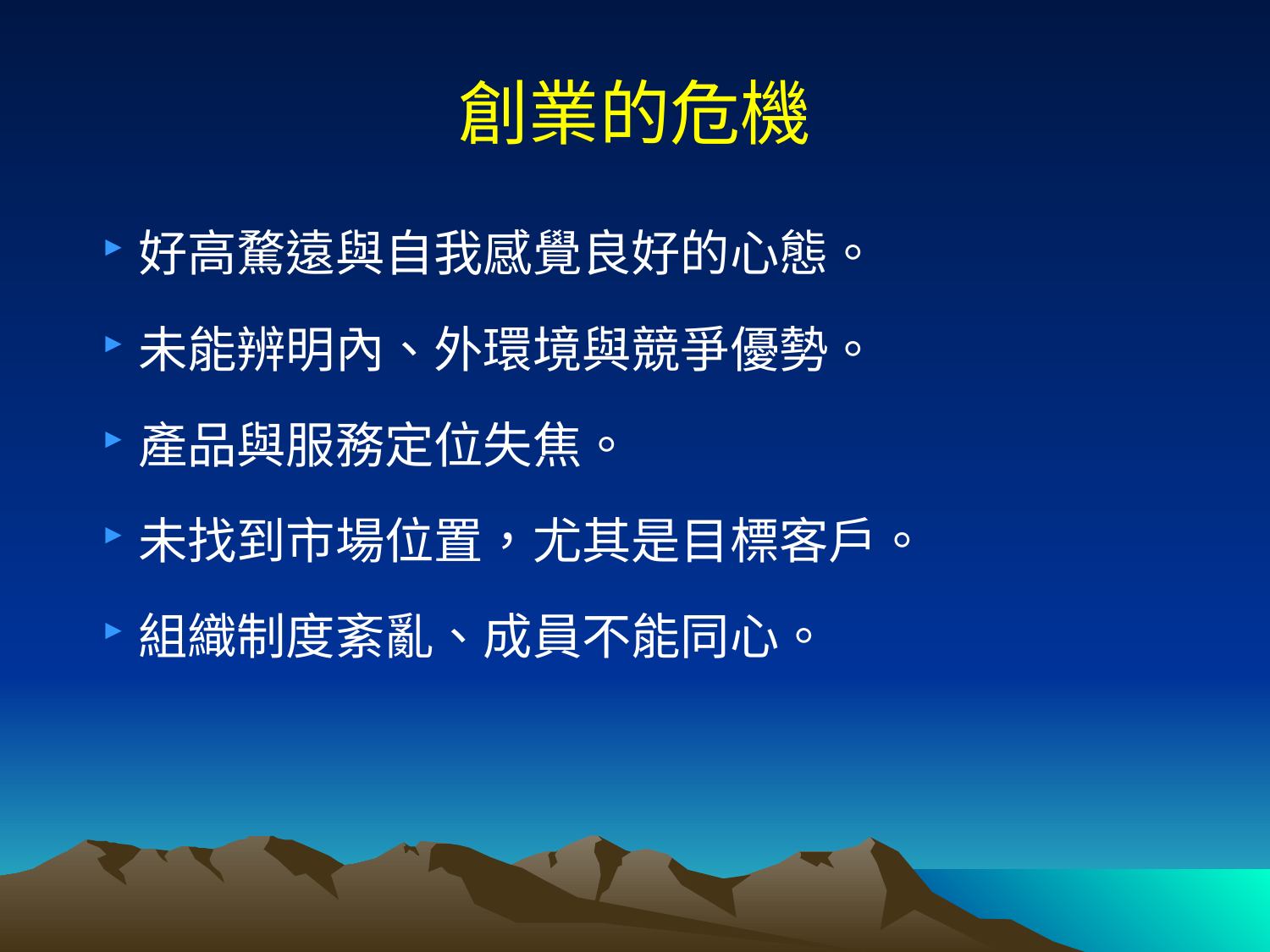

# 創業的危機
好高騖遠與自我感覺良好的心態。
未能辨明內、外環境與競爭優勢。
產品與服務定位失焦。
未找到市場位置，尤其是目標客戶。
組織制度紊亂、成員不能同心。